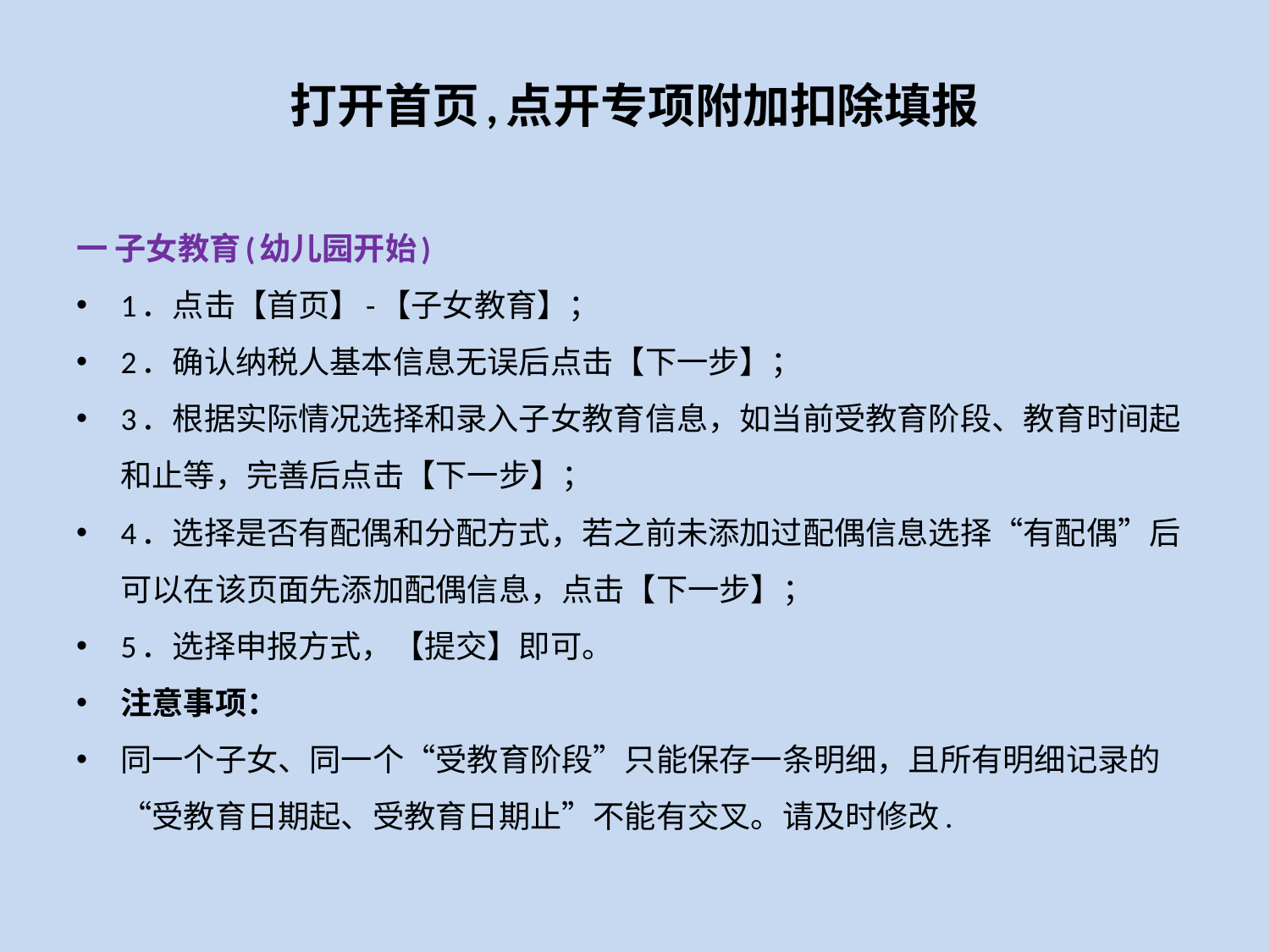

# 打开首页,点开专项附加扣除填报
一 子女教育(幼儿园开始)
1．点击【首页】-【子女教育】；
2．确认纳税人基本信息无误后点击【下一步】；
3．根据实际情况选择和录入子女教育信息，如当前受教育阶段、教育时间起和止等，完善后点击【下一步】；
4．选择是否有配偶和分配方式，若之前未添加过配偶信息选择“有配偶”后可以在该页面先添加配偶信息，点击【下一步】；
5．选择申报方式，【提交】即可。
注意事项：
同一个子女、同一个“受教育阶段”只能保存一条明细，且所有明细记录的“受教育日期起、受教育日期止”不能有交叉。请及时修改.